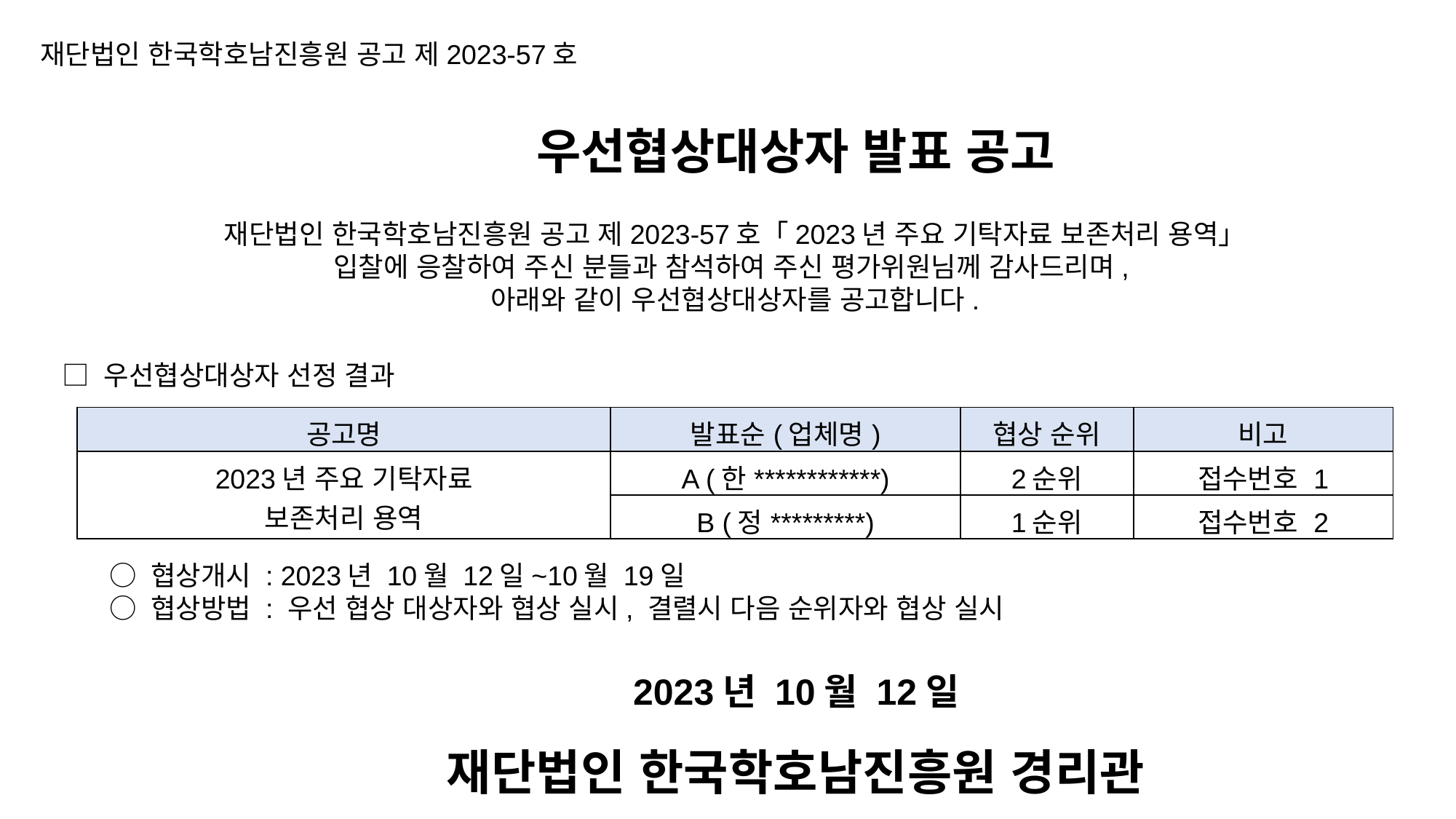

재단법인 한국학호남진흥원 공고 제2023-57호
우선협상대상자 발표 공고
재단법인 한국학호남진흥원 공고 제2023-57호「2023년 주요 기탁자료 보존처리 용역」
입찰에 응찰하여 주신 분들과 참석하여 주신 평가위원님께 감사드리며,
아래와 같이 우선협상대상자를 공고합니다.
□ 우선협상대상자 선정 결과
| 공고명 | 발표순(업체명) | 협상 순위 | 비고 |
| --- | --- | --- | --- |
| 2023년 주요 기탁자료 보존처리 용역 | A (한\*\*\*\*\*\*\*\*\*\*\*\*) | 2순위 | 접수번호 1 |
|  | B (정\*\*\*\*\*\*\*\*\*) | 1순위 | 접수번호 2 |
○ 협상개시 : 2023년 10월 12일~10월 19일
○ 협상방법 : 우선 협상 대상자와 협상 실시, 결렬시 다음 순위자와 협상 실시
2023년 10월 12일
재단법인 한국학호남진흥원 경리관